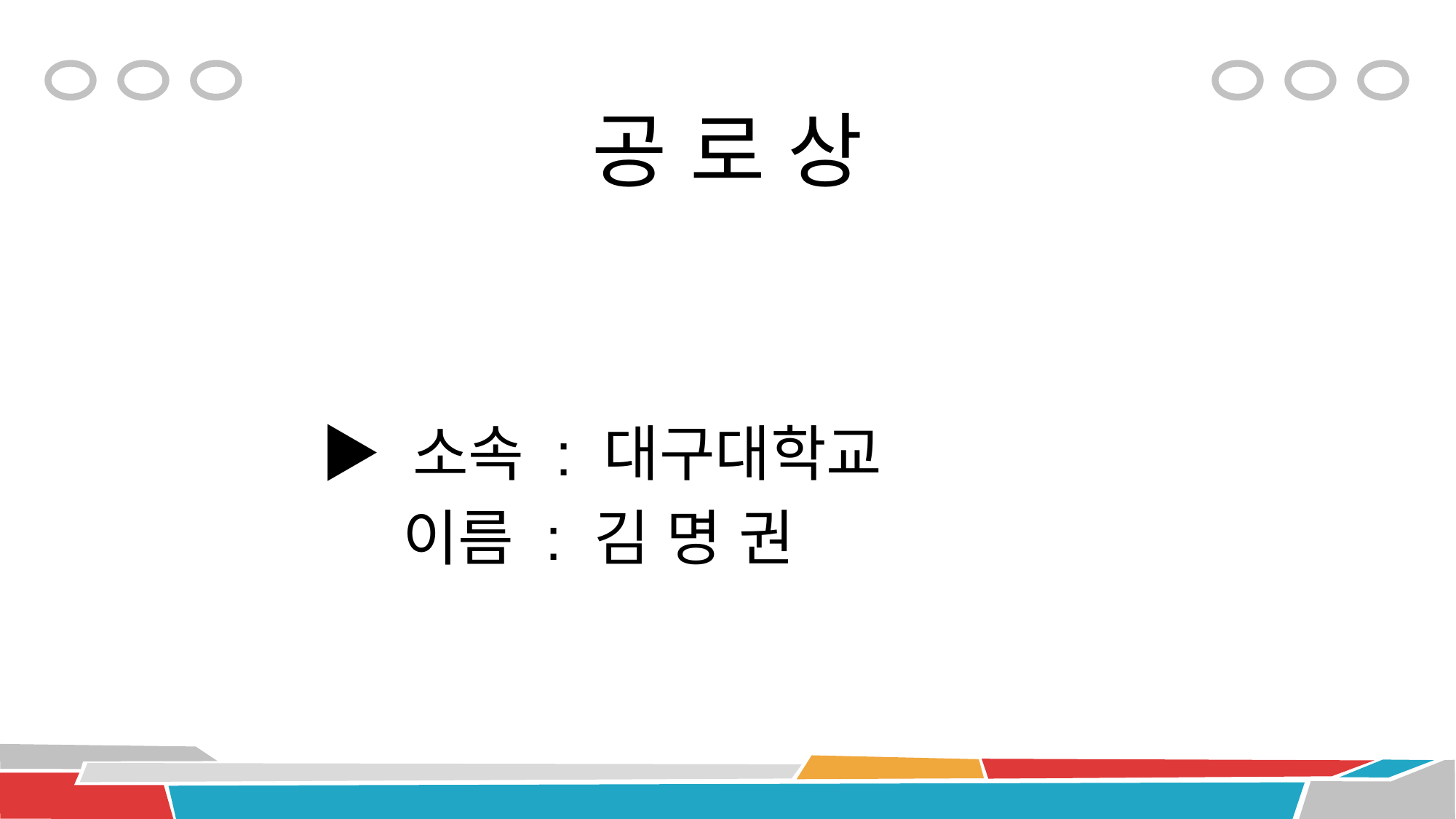

# 공 로 상
             ▶ 소속 : 대구대학교
                 이름 : 김 명 권